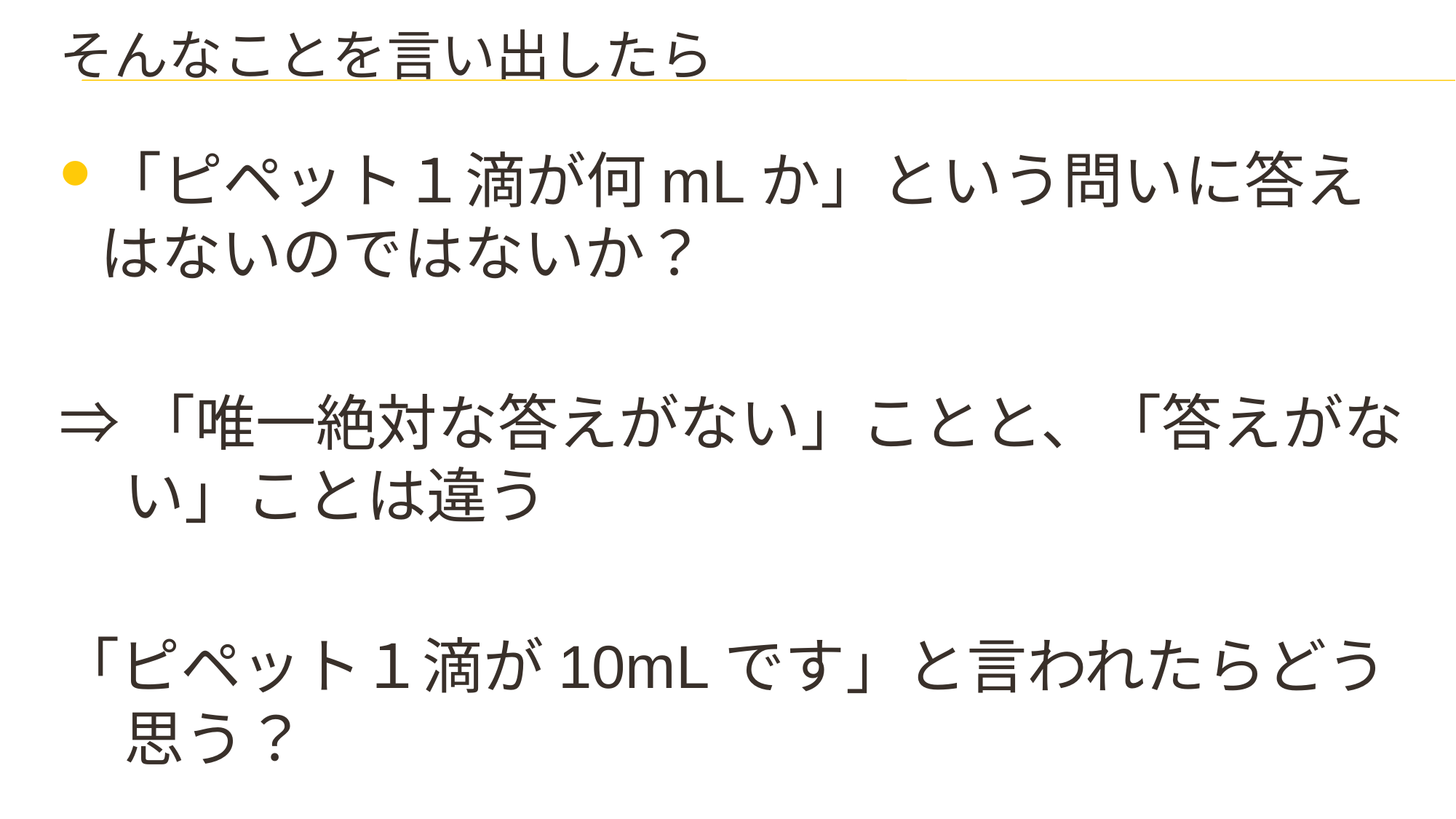

# そんなことを言い出したら
「ピペット１滴が何mLか」という問いに答えはないのではないか？

⇒「唯一絶対な答えがない」ことと、「答えがない」ことは違う

「ピペット１滴が10mLです」と言われたらどう思う？